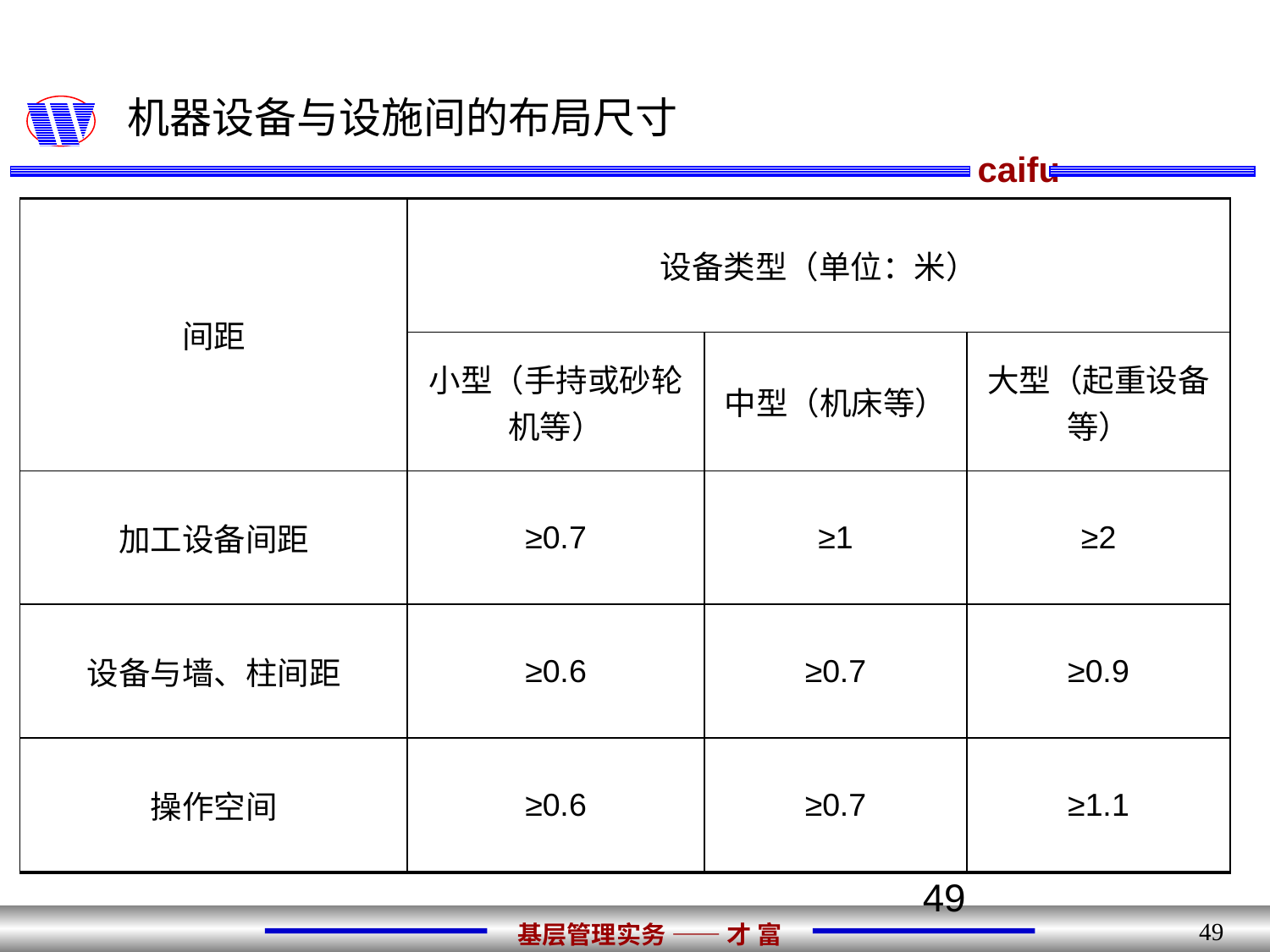

# 机器设备与设施间的布局尺寸
| 间距 | 设备类型（单位：米） |  |  |
| --- | --- | --- | --- |
|  | 小型（手持或砂轮机等） | 中型（机床等） | 大型（起重设备等） |
| 加工设备间距 | ≥0.7 | ≥1 | ≥2 |
| 设备与墙、柱间距 | ≥0.6 | ≥0.7 | ≥0.9 |
| 操作空间 | ≥0.6 | ≥0.7 | ≥1.1 |
49